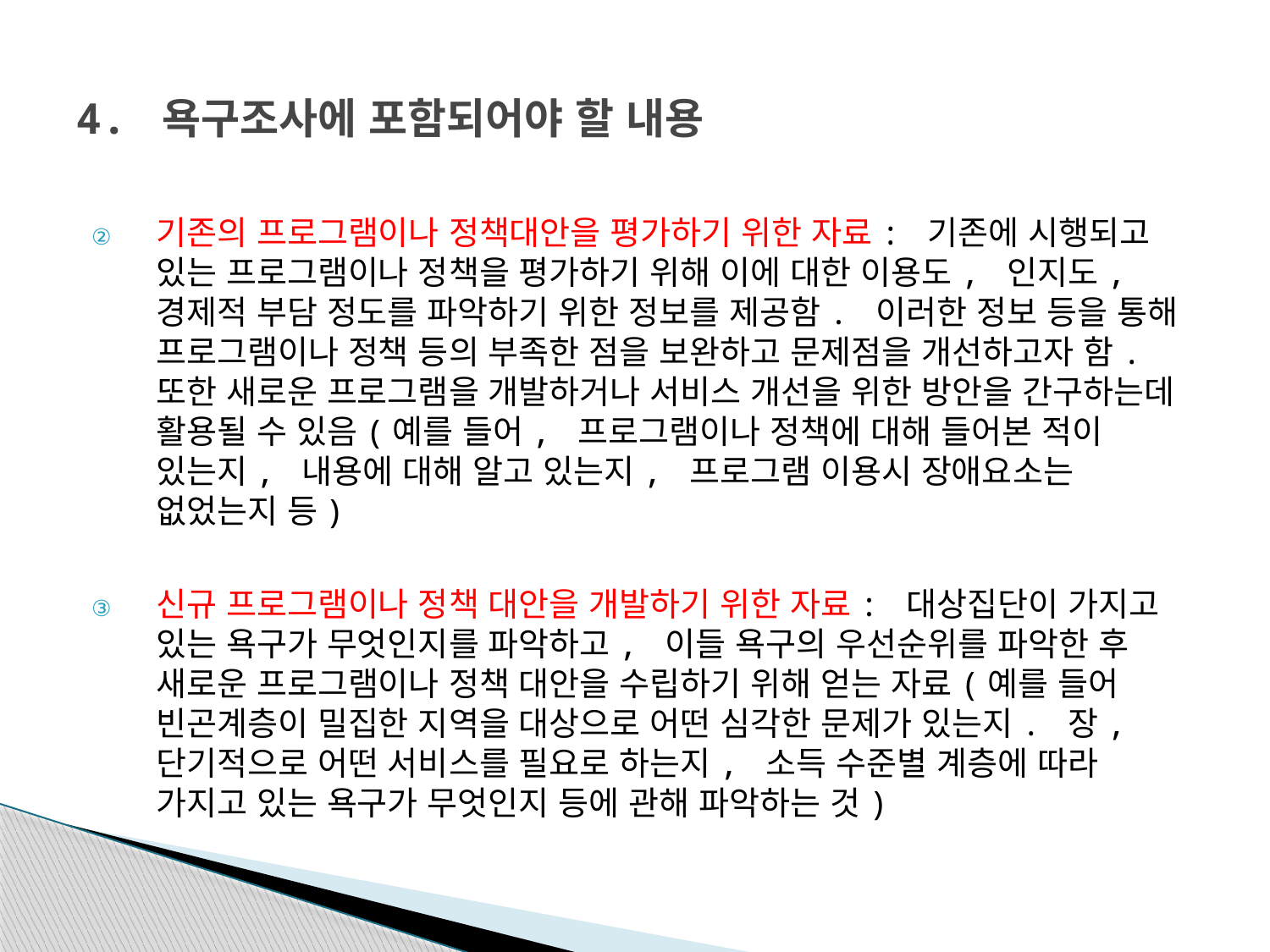

# 4. 욕구조사에 포함되어야 할 내용
기존의 프로그램이나 정책대안을 평가하기 위한 자료: 기존에 시행되고 있는 프로그램이나 정책을 평가하기 위해 이에 대한 이용도, 인지도, 경제적 부담 정도를 파악하기 위한 정보를 제공함. 이러한 정보 등을 통해 프로그램이나 정책 등의 부족한 점을 보완하고 문제점을 개선하고자 함. 또한 새로운 프로그램을 개발하거나 서비스 개선을 위한 방안을 간구하는데 활용될 수 있음(예를 들어, 프로그램이나 정책에 대해 들어본 적이 있는지, 내용에 대해 알고 있는지, 프로그램 이용시 장애요소는 없었는지 등)

신규 프로그램이나 정책 대안을 개발하기 위한 자료: 대상집단이 가지고 있는 욕구가 무엇인지를 파악하고, 이들 욕구의 우선순위를 파악한 후 새로운 프로그램이나 정책 대안을 수립하기 위해 얻는 자료(예를 들어 빈곤계층이 밀집한 지역을 대상으로 어떤 심각한 문제가 있는지. 장, 단기적으로 어떤 서비스를 필요로 하는지, 소득 수준별 계층에 따라 가지고 있는 욕구가 무엇인지 등에 관해 파악하는 것)